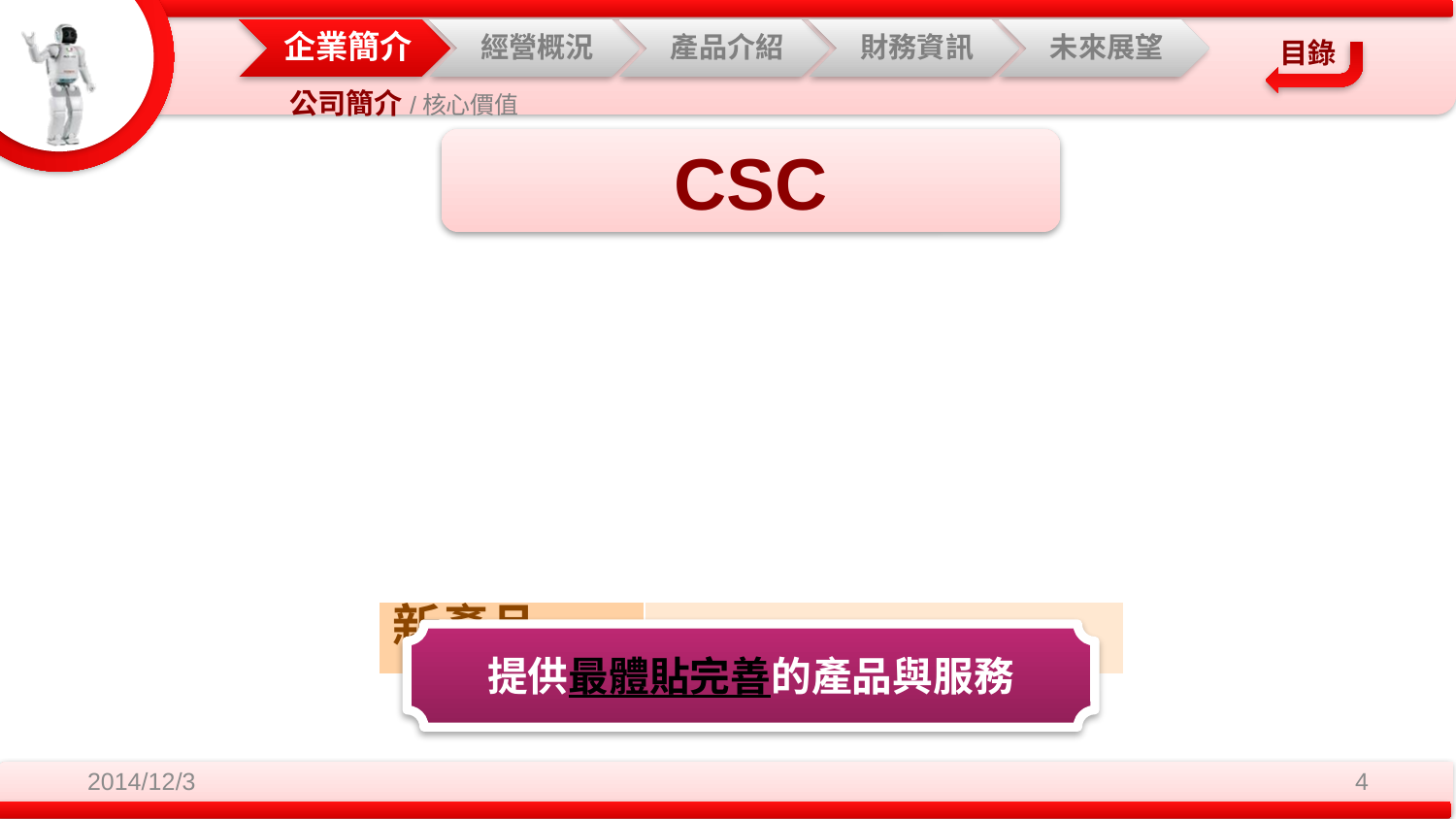

公司簡介/核心價值
CSC
|  |  |
| --- | --- |
| 成立時間 | 2013年 |
| 公司型態 | 1.智慧型導覽機器人 2.軟體開發服務 |
| 目標 | 打造更便利的導覽系統 |
| 新產品 | 智慧型導覽機器人 |

提供最體貼完善的產品與服務
2014/12/3
4